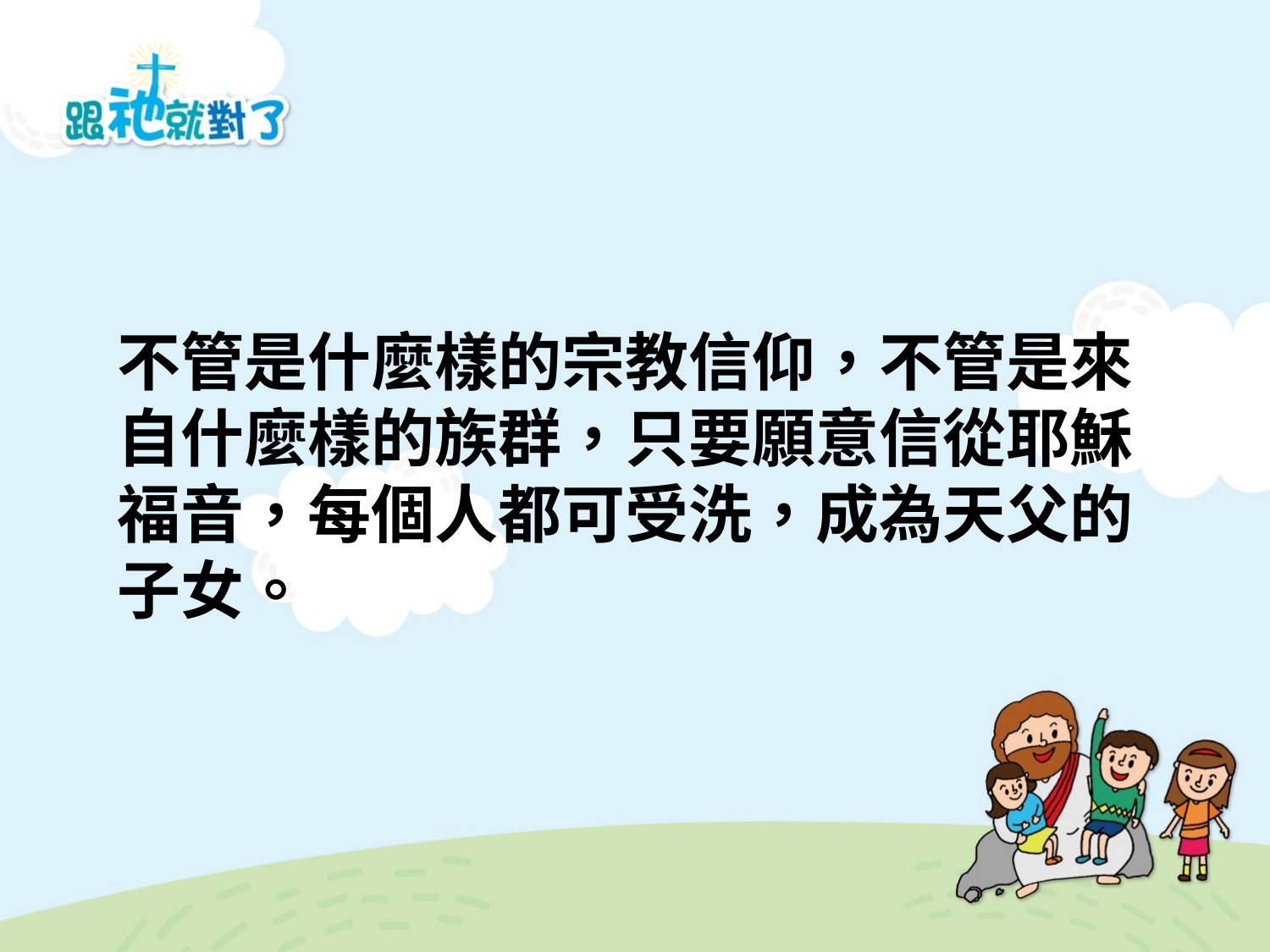

不管是什麼樣的宗教信仰，不管是來自什麼樣的族群，只要願意信從耶穌福音，每個人都可受洗，成為天父的子女。